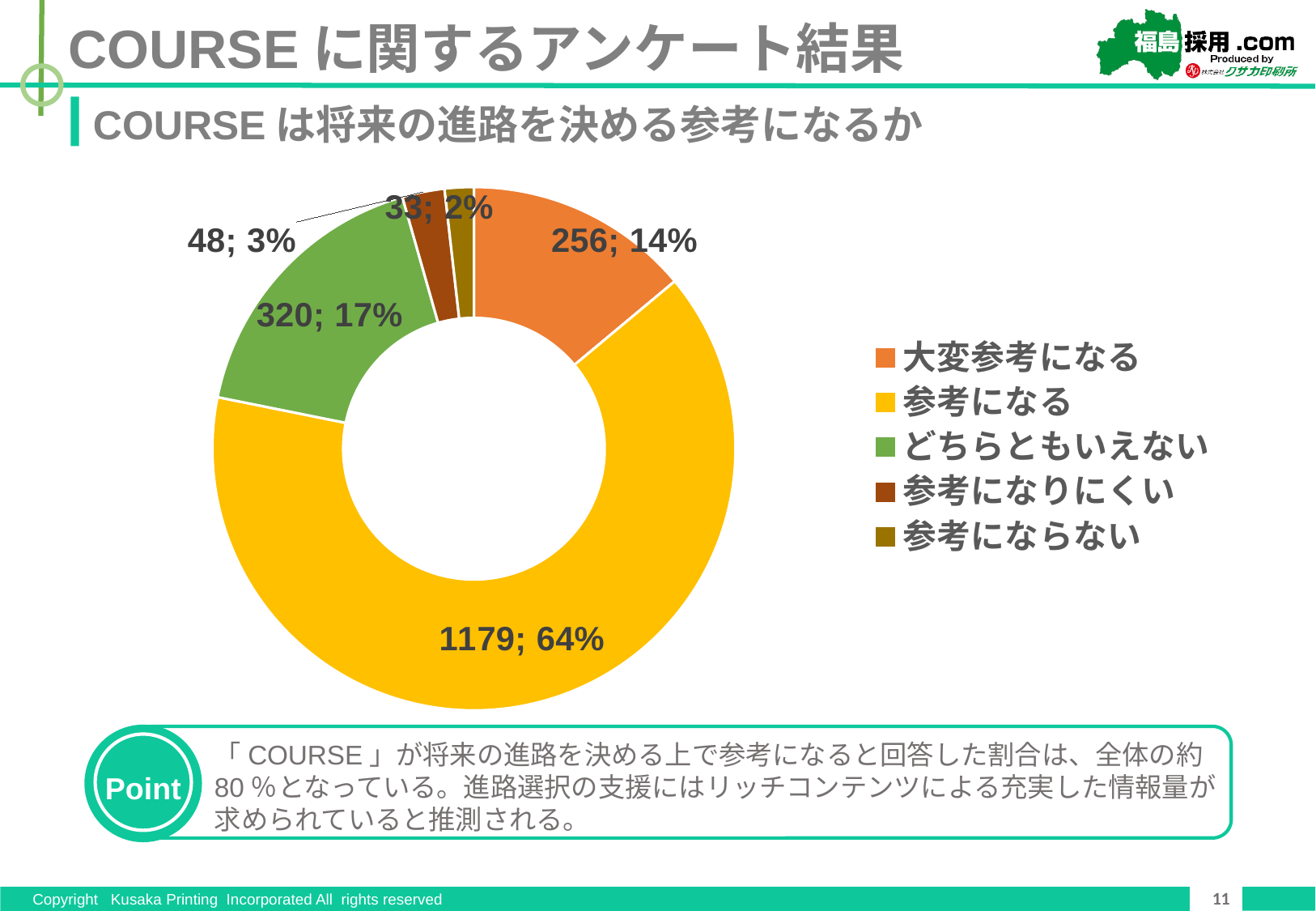

COURSEに関するアンケート結果
COURSEは将来の進路を決める参考になるか

### Chart

| Category |  |
|---|---|
| 大変参考になる | 256.0 |
| 参考になる | 1179.0 |
| どちらともいえない | 320.0 |
| 参考になりにくい | 48.0 |
| 参考にならない | 33.0 |

「COURSE」が将来の進路を決める上で参考になると回答した割合は、全体の約80％となっている。進路選択の支援にはリッチコンテンツによる充実した情報量が求められていると推測される。

Point